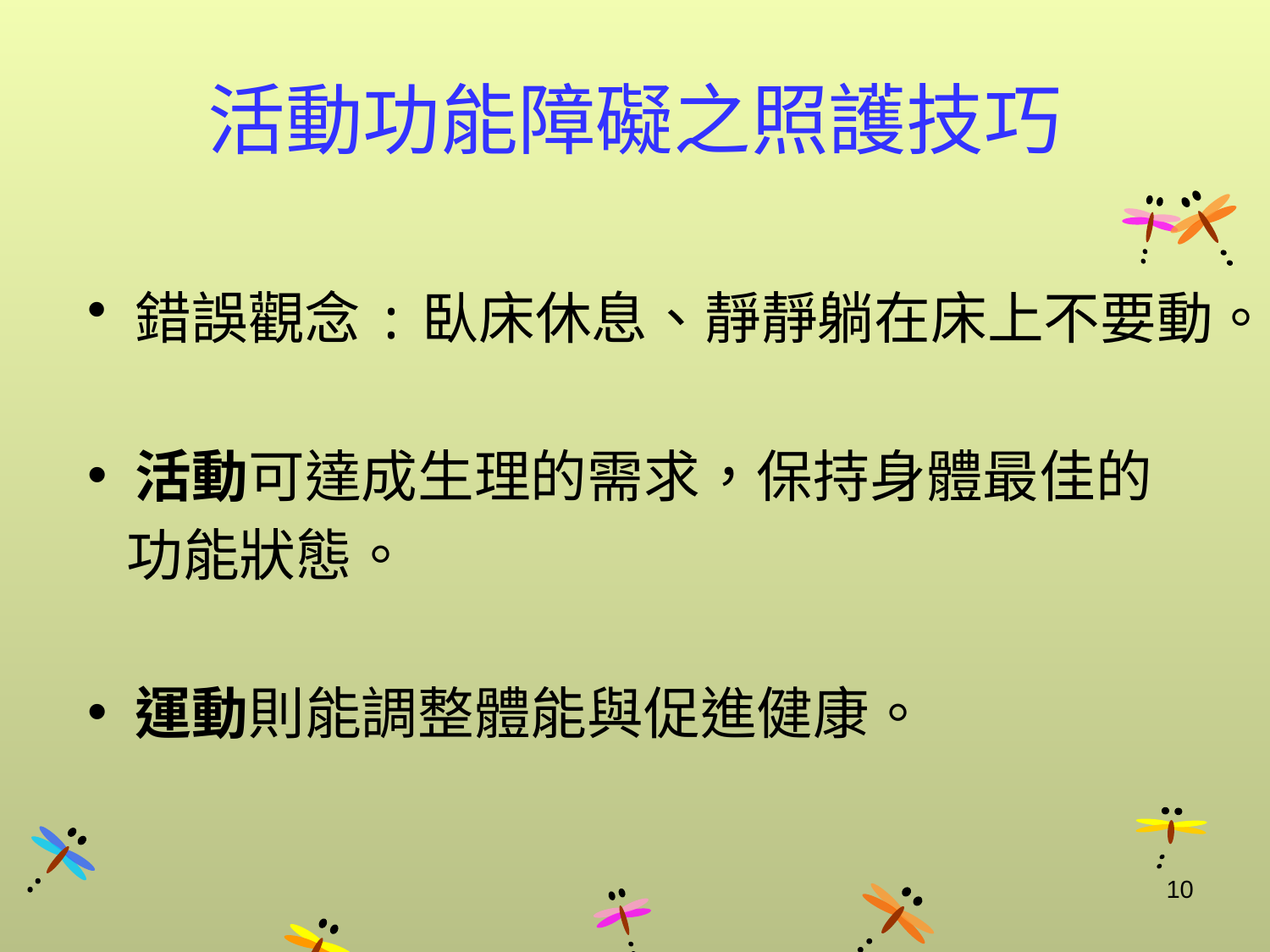

# 活動功能障礙之照護技巧
錯誤觀念:臥床休息、靜靜躺在床上不要動。

活動可達成生理的需求，保持身體最佳的
  功能狀態。

運動則能調整體能與促進健康。

10